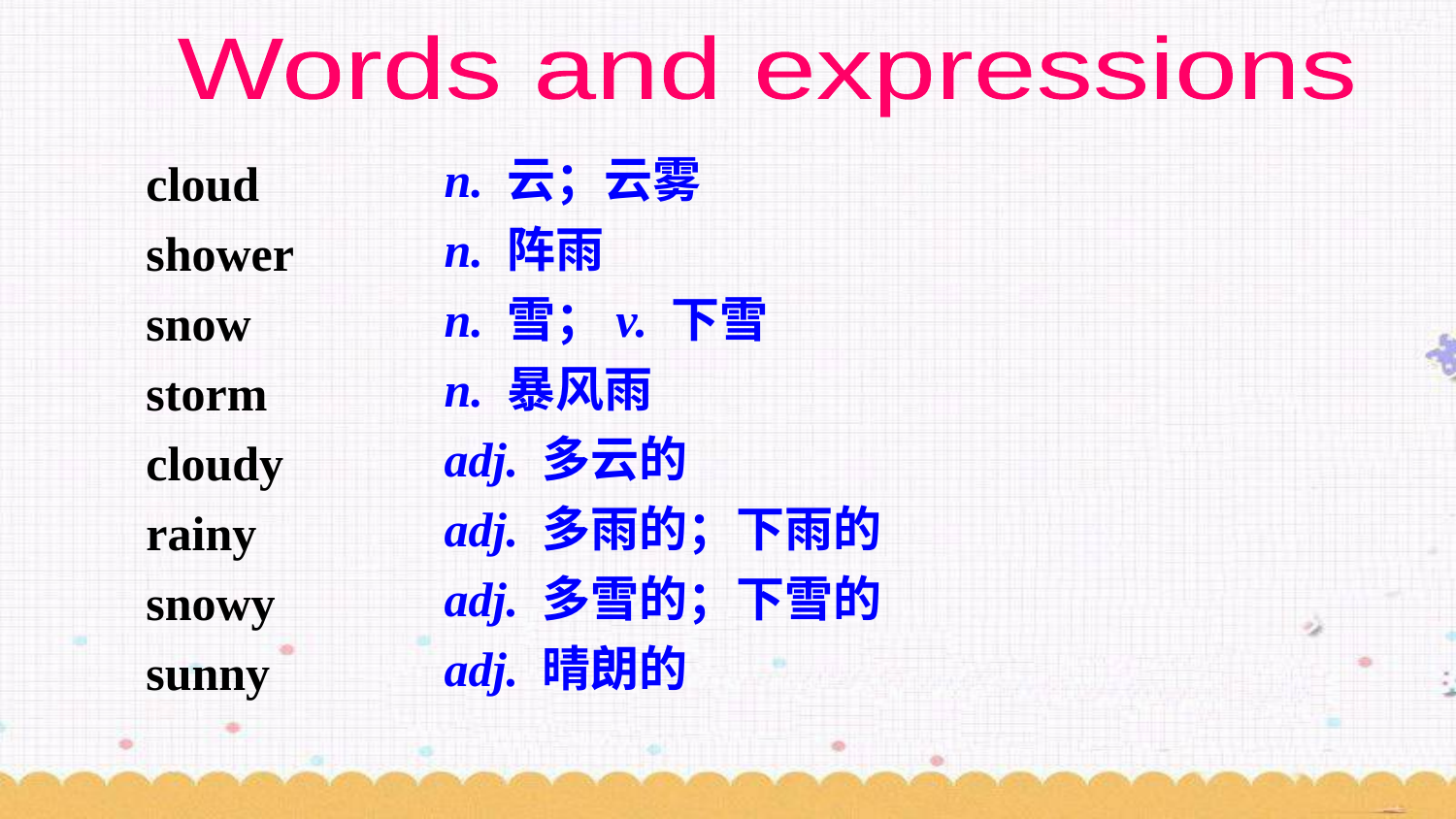

Words and expressions
n. 云；云雾
n. 阵雨
n. 雪；v. 下雪
n. 暴风雨
adj. 多云的
adj. 多雨的；下雨的
adj. 多雪的；下雪的
adj. 晴朗的
cloud
shower
snow
storm
cloudy
rainy
snowy
sunny